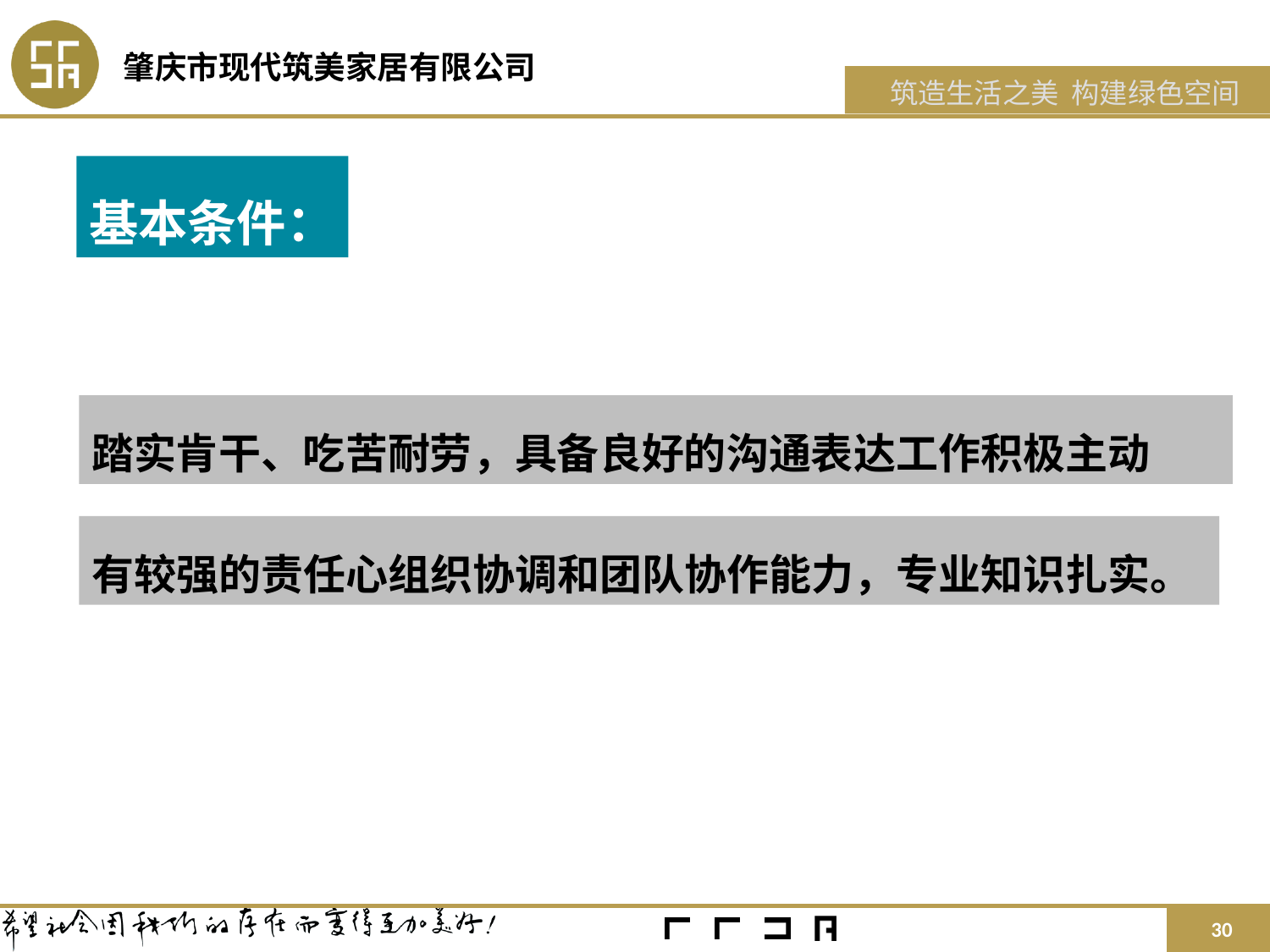

基本条件：
踏实肯干、吃苦耐劳，具备良好的沟通表达工作积极主动
有较强的责任心组织协调和团队协作能力，专业知识扎实。
30